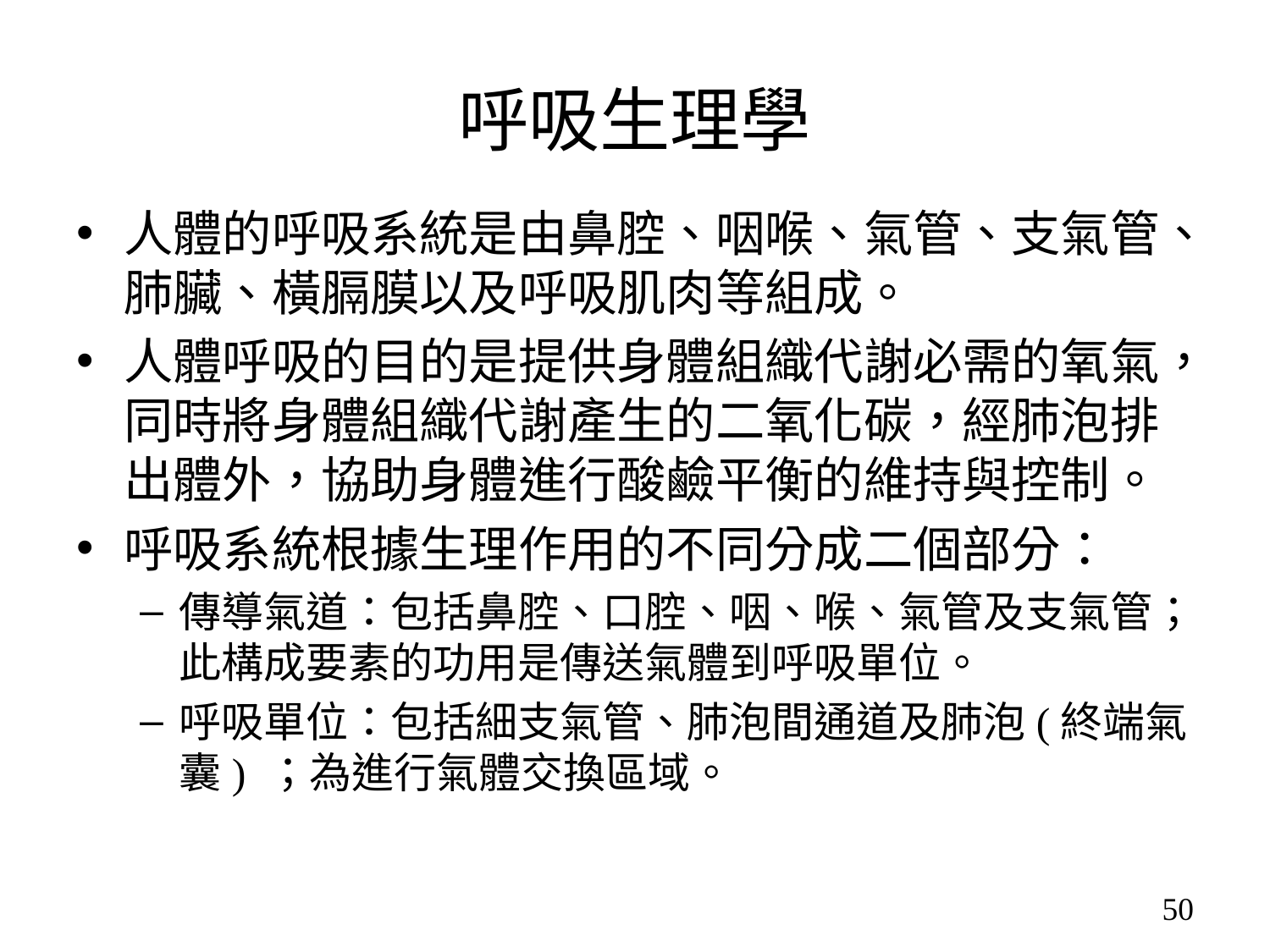

# 呼吸生理學
人體的呼吸系統是由鼻腔、咽喉、氣管、支氣管、肺臟、橫膈膜以及呼吸肌肉等組成。
人體呼吸的目的是提供身體組織代謝必需的氧氣，同時將身體組織代謝產生的二氧化碳，經肺泡排出體外，協助身體進行酸鹼平衡的維持與控制。
呼吸系統根據生理作用的不同分成二個部分：
傳導氣道：包括鼻腔、口腔、咽、喉、氣管及支氣管；此構成要素的功用是傳送氣體到呼吸單位。
呼吸單位：包括細支氣管、肺泡間通道及肺泡(終端氣囊) ；為進行氣體交換區域。
50